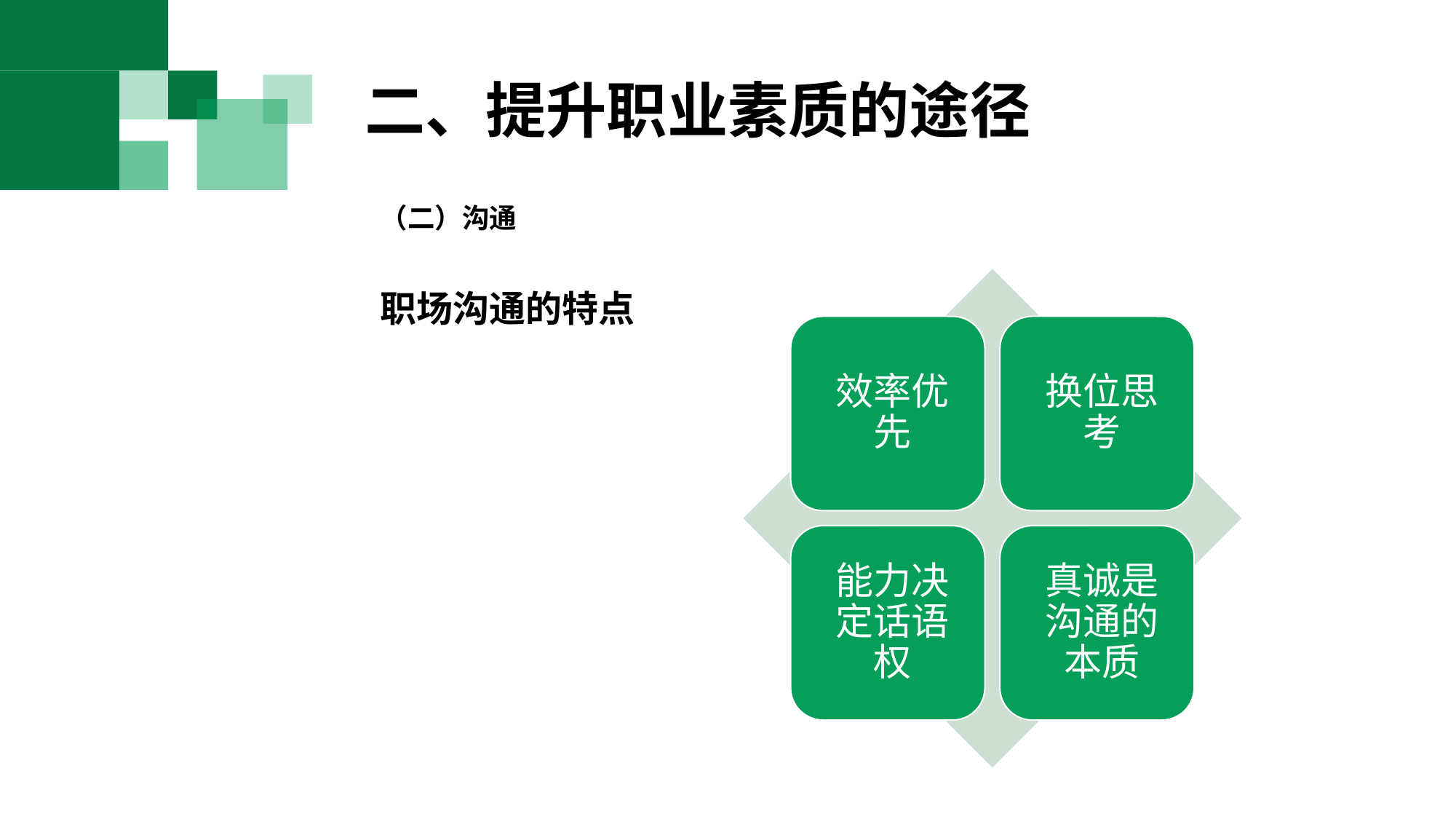

二、提升职业素质的途径

（二）沟通
职场沟通的特点
效率优先
换位思考
能力决定话语权
真诚是沟通的本质